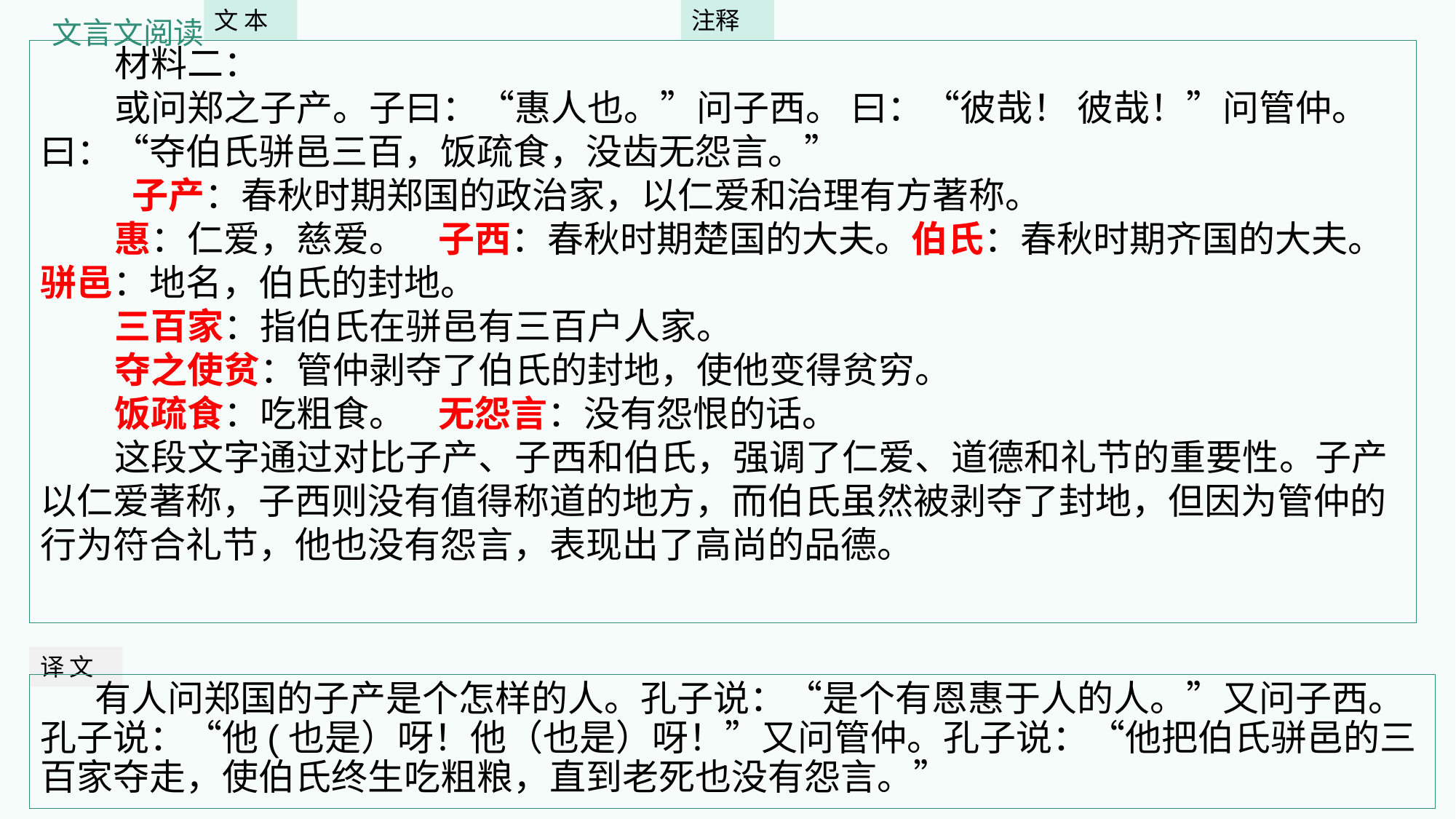

文 本
注释
文言文阅读
材料二：
或问郑之子产。子曰：“惠人也。”问子西。 曰：“彼哉！ 彼哉！”问管仲。 曰：“夺伯氏骈邑三百，饭疏食，没齿无怨言。”
 子产：春秋时期郑国的政治家，以仁爱和治理有方著称。
惠：仁爱，慈爱。    子西：春秋时期楚国的大夫。伯氏：春秋时期齐国的大夫。   骈邑：地名，伯氏的封地。
三百家：指伯氏在骈邑有三百户人家。
夺之使贫：管仲剥夺了伯氏的封地，使他变得贫穷。
饭疏食：吃粗食。    无怨言：没有怨恨的话。
这段文字通过对比子产、子西和伯氏，强调了仁爱、道德和礼节的重要性。子产以仁爱著称，子西则没有值得称道的地方，而伯氏虽然被剥夺了封地，但因为管仲的行为符合礼节，他也没有怨言，表现出了高尚的品德。

译 文
有人问郑国的子产是个怎样的人。孔子说：“是个有恩惠于人的人。”又问子西。孔子说：“他(也是）呀！他（也是）呀！”又问管仲。孔子说：“他把伯氏骈邑的三百家夺走，使伯氏终生吃粗粮，直到老死也没有怨言。”